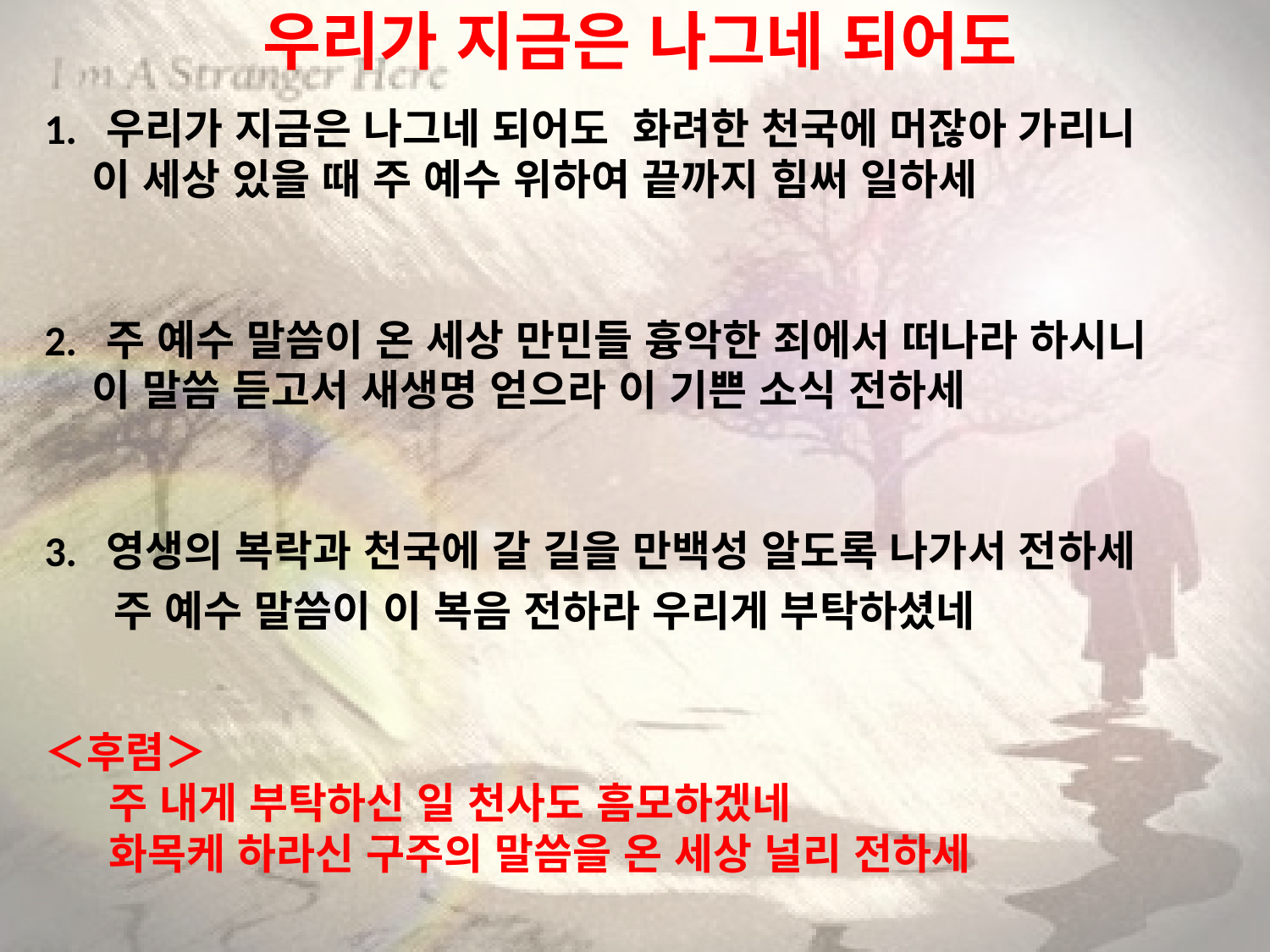

# 우리가 지금은 나그네 되어도
1.  우리가 지금은 나그네 되어도  화려한 천국에 머잖아 가리니
이 세상 있을 때 주 예수 위하여 끝까지 힘써 일하세
2.  주 예수 말씀이 온 세상 만민들 흉악한 죄에서 떠나라 하시니
이 말씀 듣고서 새생명 얻으라 이 기쁜 소식 전하세
3.  영생의 복락과 천국에 갈 길을 만백성 알도록 나가서 전하세
     주 예수 말씀이 이 복음 전하라 우리게 부탁하셨네

＜후렴＞
주 내게 부탁하신 일 천사도 흠모하겠네
화목케 하라신 구주의 말씀을 온 세상 널리 전하세